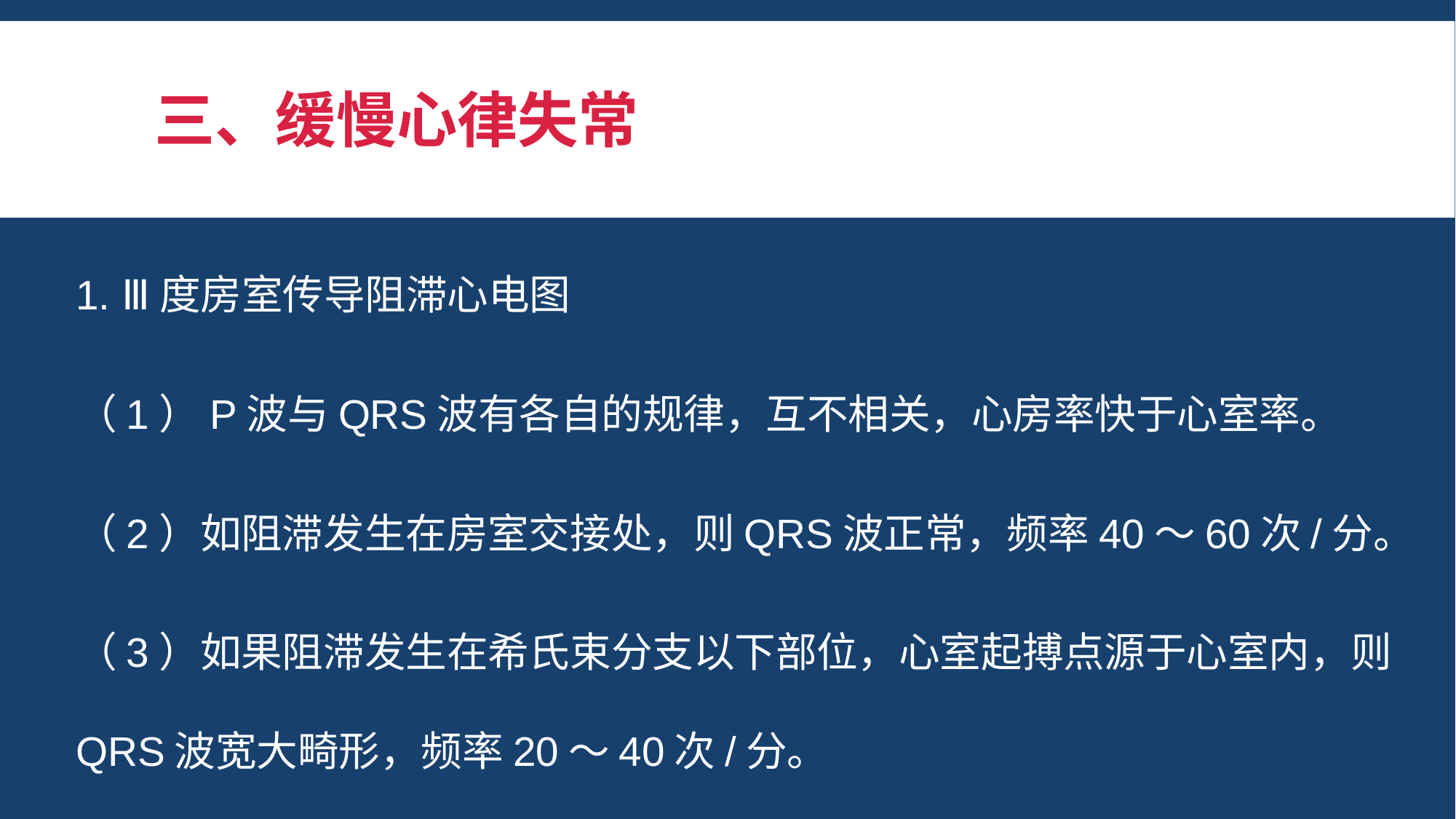

# 三、缓慢心律失常
1. Ⅲ度房室传导阻滞心电图
（1）P波与QRS波有各自的规律，互不相关，心房率快于心室率。
（2）如阻滞发生在房室交接处，则QRS波正常，频率40～60次/分。
（3）如果阻滞发生在希氏束分支以下部位，心室起搏点源于心室内，则QRS波宽大畸形，频率20～40次/分。